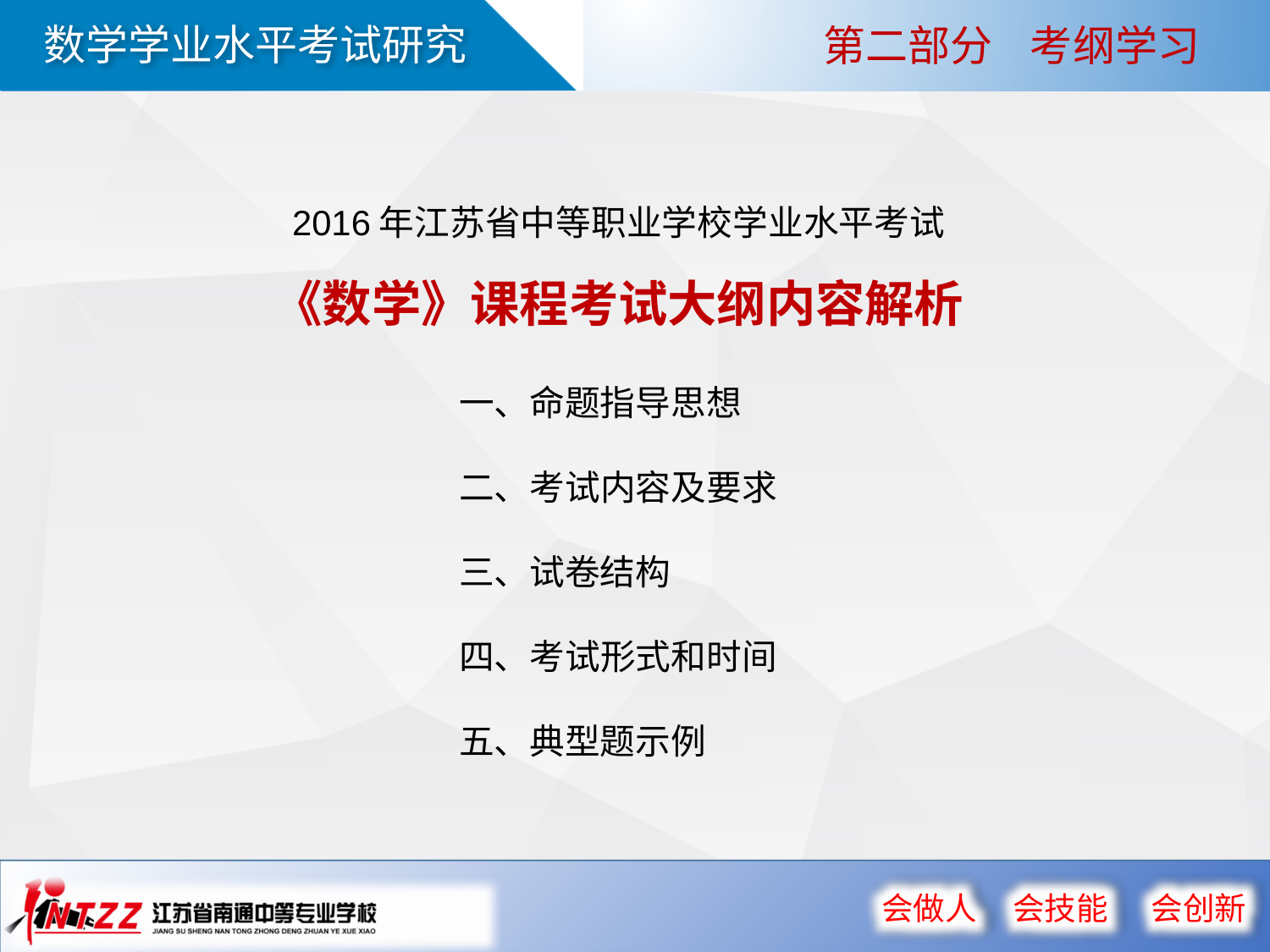

第二部分    考纲学习
2016年江苏省中等职业学校学业水平考试
《数学》课程考试大纲内容解析
一、命题指导思想
二、考试内容及要求
三、试卷结构
四、考试形式和时间
五、典型题示例